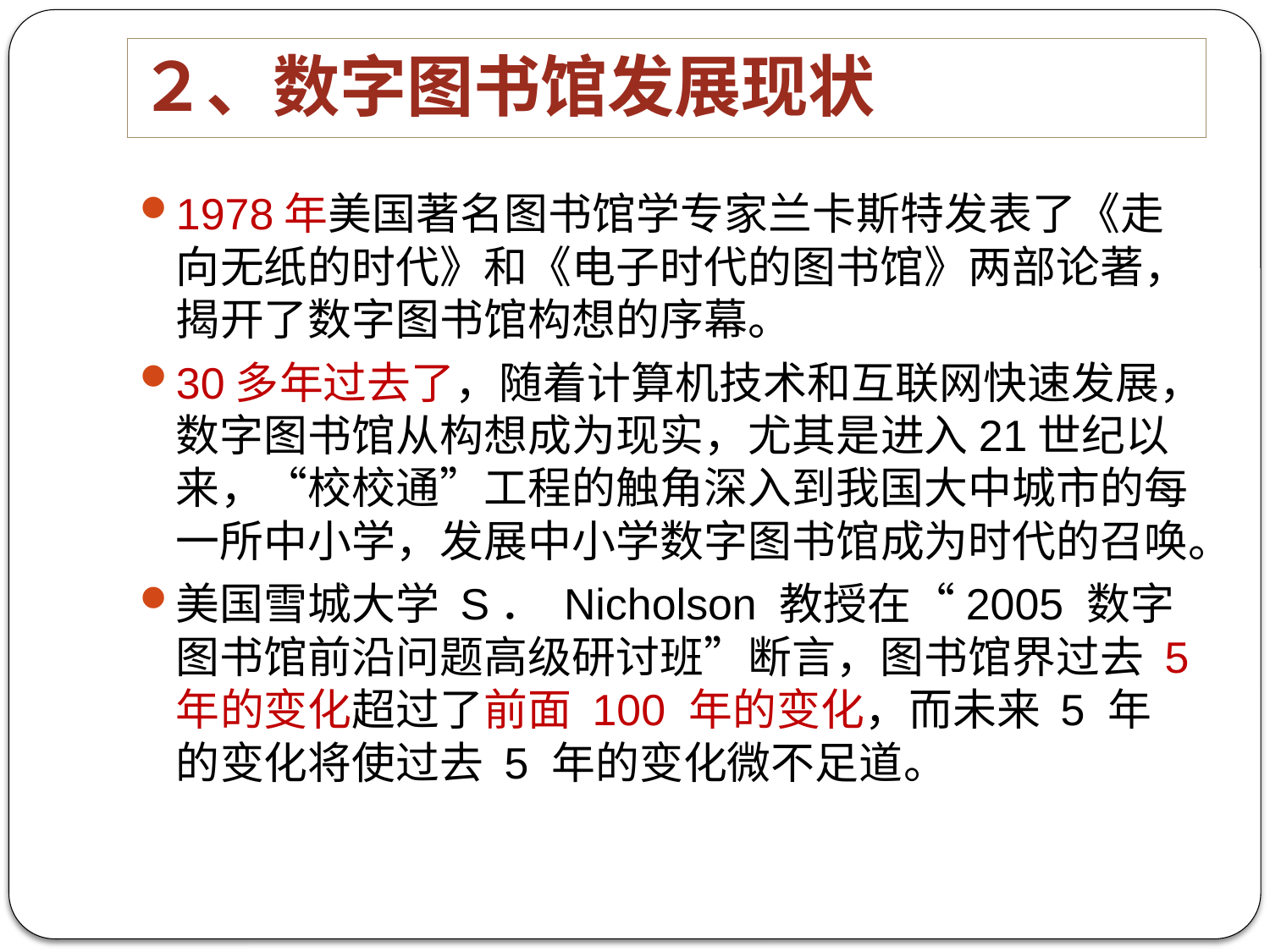

# ２、数字图书馆发展现状
1978年美国著名图书馆学专家兰卡斯特发表了《走向无纸的时代》和《电子时代的图书馆》两部论著，揭开了数字图书馆构想的序幕。
30多年过去了，随着计算机技术和互联网快速发展，数字图书馆从构想成为现实，尤其是进入21世纪以来，“校校通”工程的触角深入到我国大中城市的每一所中小学，发展中小学数字图书馆成为时代的召唤。
美国雪城大学 S． Nicholson 教授在“2005 数字图书馆前沿问题高级研讨班”断言，图书馆界过去 5 年的变化超过了前面 100 年的变化，而未来 5 年的变化将使过去 5 年的变化微不足道。